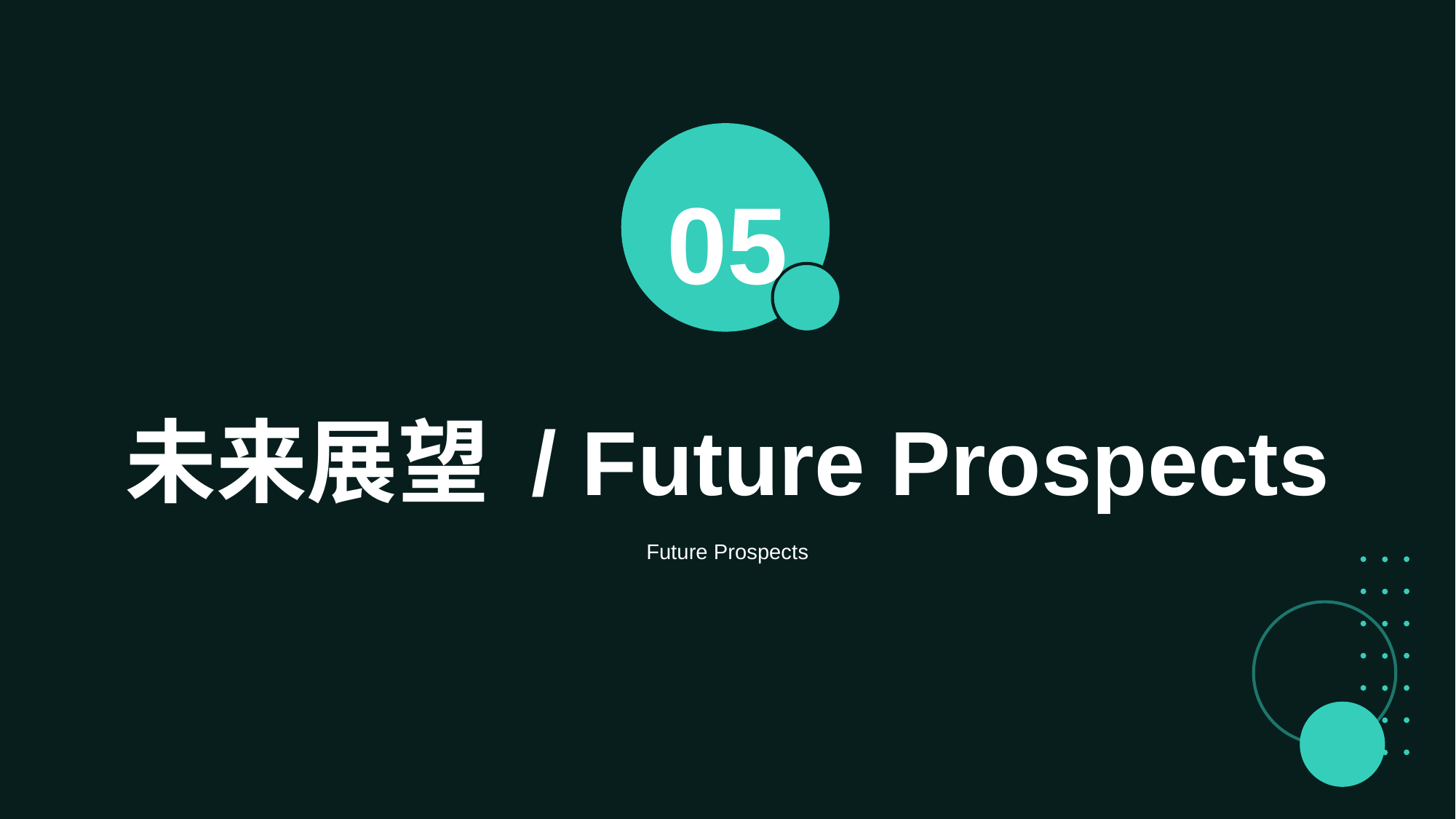

05
未来展望 / Future Prospects
Future Prospects